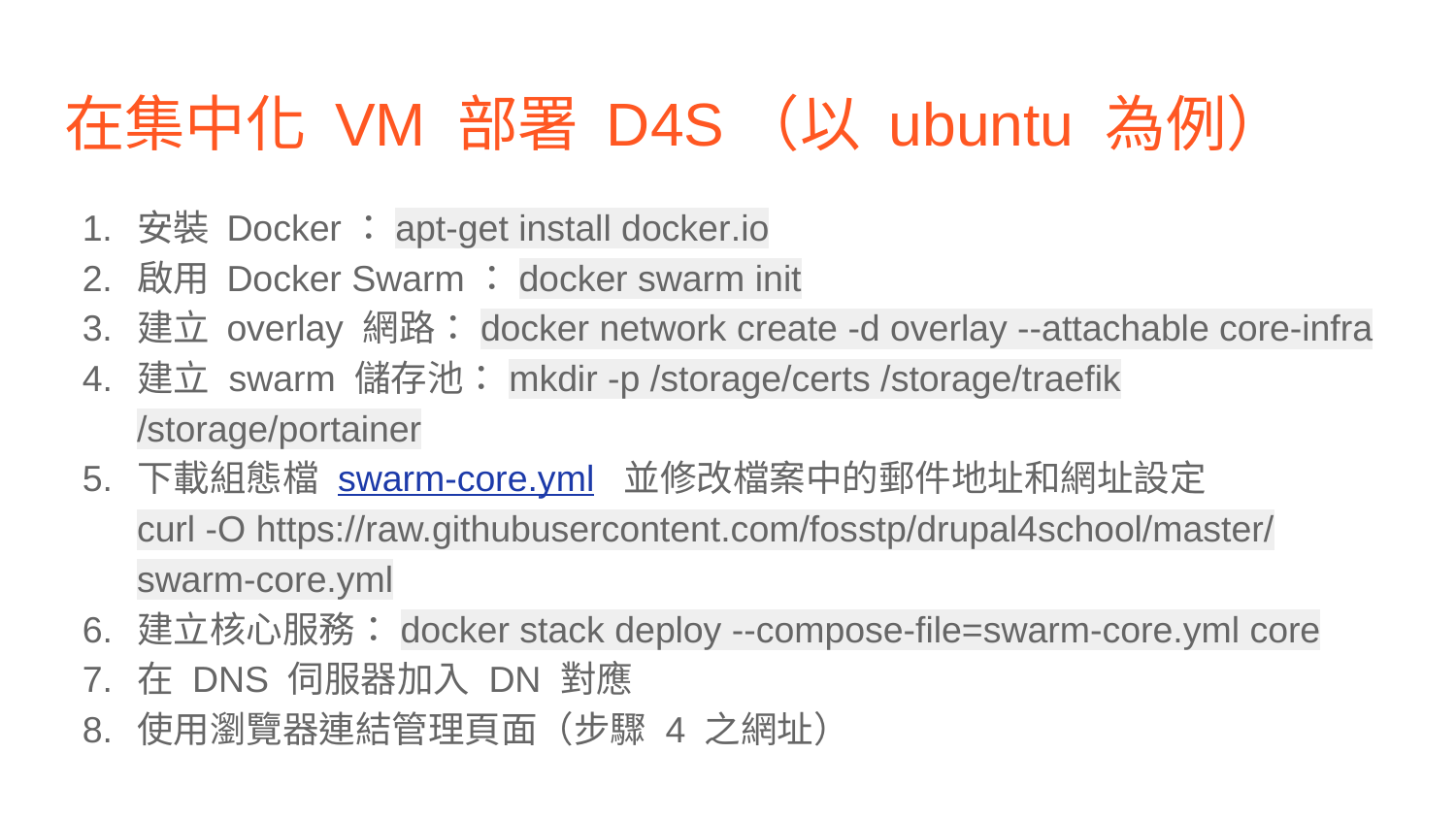

# 在集中化 VM 部署 D4S（以 ubuntu 為例）

安裝 Docker：apt-get install docker.io
啟用 Docker Swarm：docker swarm init
建立 overlay 網路：docker network create -d overlay --attachable core-infra
建立 swarm 儲存池：mkdir -p /storage/certs /storage/traefik /storage/portainer
下載組態檔 swarm-core.yml  並修改檔案中的郵件地址和網址設定
curl -O https://raw.githubusercontent.com/fosstp/drupal4school/master/ swarm-core.yml
建立核心服務：docker stack deploy --compose-file=swarm-core.yml core
在 DNS 伺服器加入 DN 對應
使用瀏覽器連結管理頁面（步驟 4 之網址）